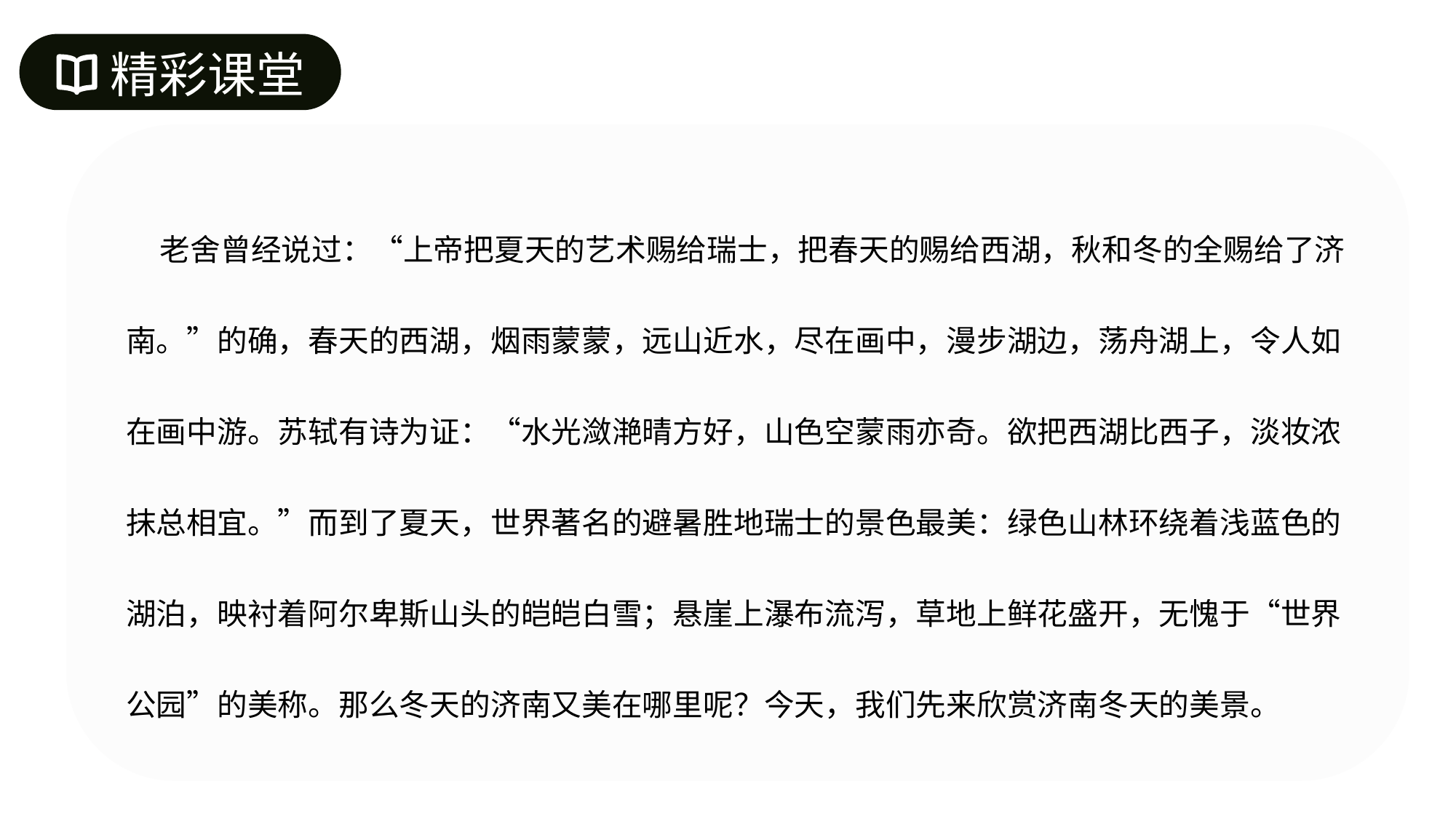

精彩课堂

    老舍曾经说过：“上帝把夏天的艺术赐给瑞士，把春天的赐给西湖，秋和冬的全赐给了济南。”的确，春天的西湖，烟雨蒙蒙，远山近水，尽在画中，漫步湖边，荡舟湖上，令人如在画中游。苏轼有诗为证：“水光潋滟晴方好，山色空蒙雨亦奇。欲把西湖比西子，淡妆浓抹总相宜。”而到了夏天，世界著名的避暑胜地瑞士的景色最美：绿色山林环绕着浅蓝色的湖泊，映衬着阿尔卑斯山头的皑皑白雪；悬崖上瀑布流泻，草地上鲜花盛开，无愧于“世界公园”的美称。那么冬天的济南又美在哪里呢？今天，我们先来欣赏济南冬天的美景。